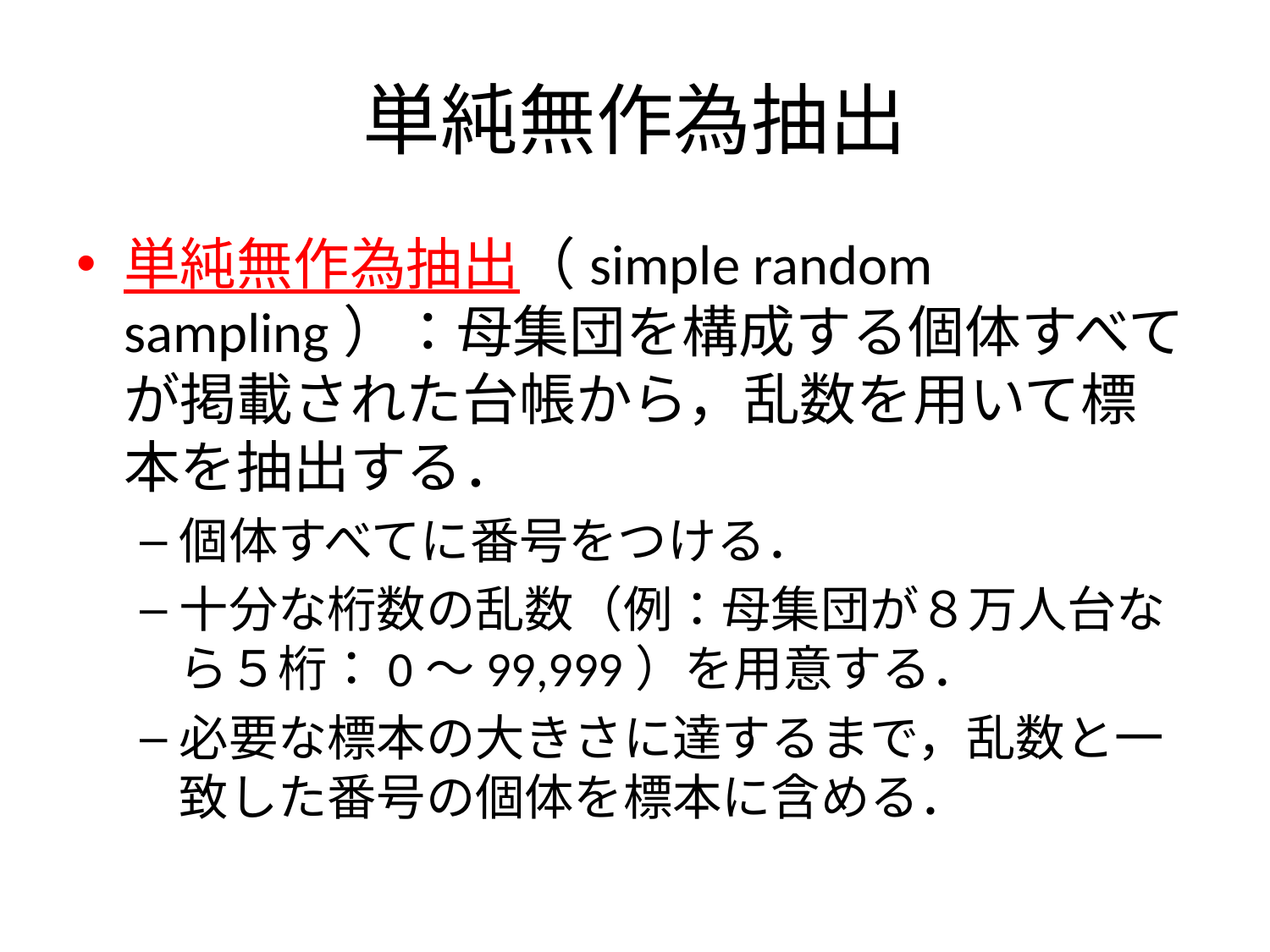

# 単純無作為抽出
単純無作為抽出（simple random sampling）：母集団を構成する個体すべてが掲載された台帳から，乱数を用いて標本を抽出する．
個体すべてに番号をつける．
十分な桁数の乱数（例：母集団が８万人台なら５桁：0～99,999）を用意する．
必要な標本の大きさに達するまで，乱数と一致した番号の個体を標本に含める．